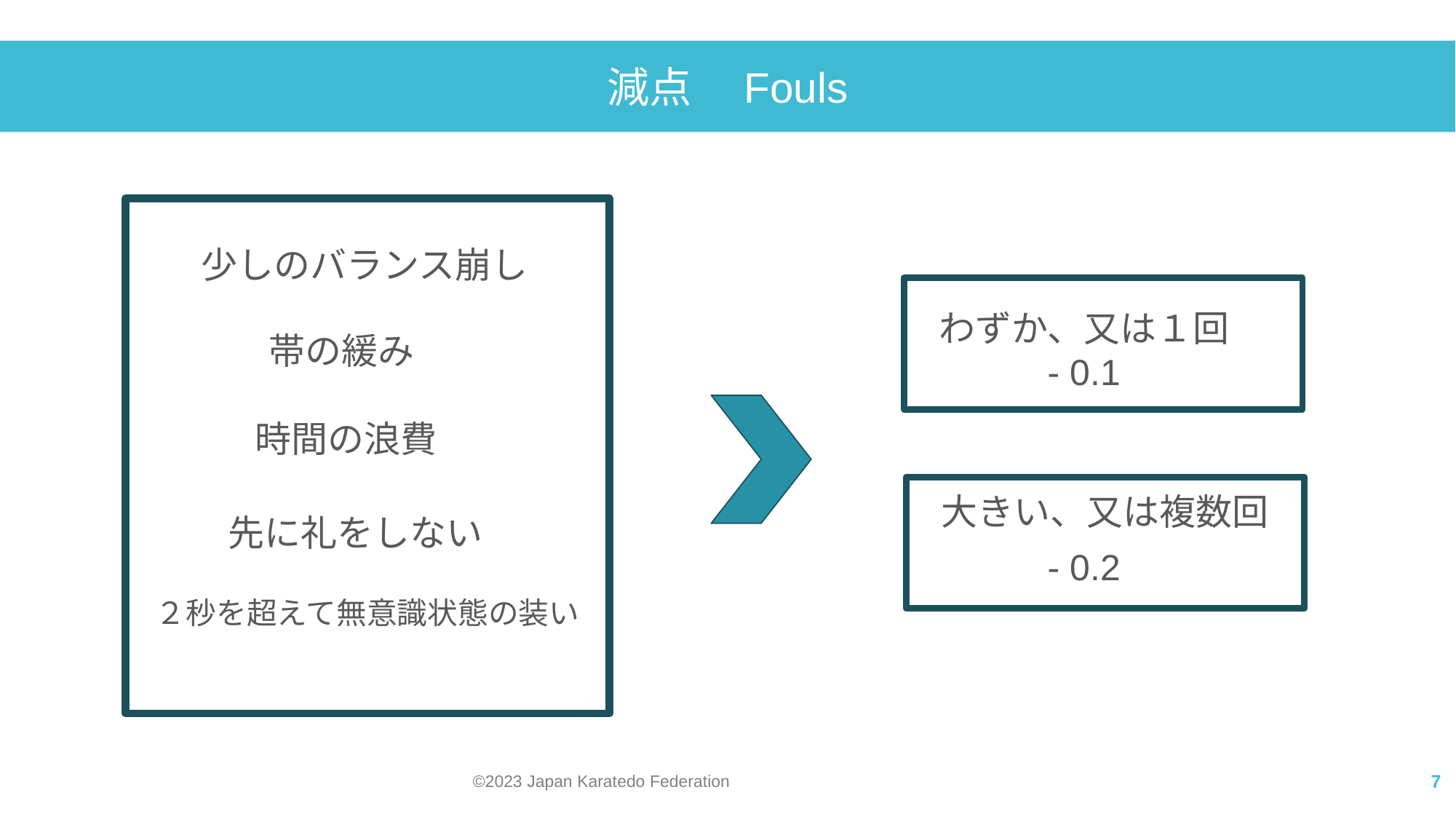

減点　Fouls

少しのバランス崩し

わずか、又は１回
帯の緩み
- 0.1

時間の浪費

大きい、又は複数回
先に礼をしない
- 0.2
２秒を超えて無意識状態の装い
©️2023 Japan Karatedo Federation
7